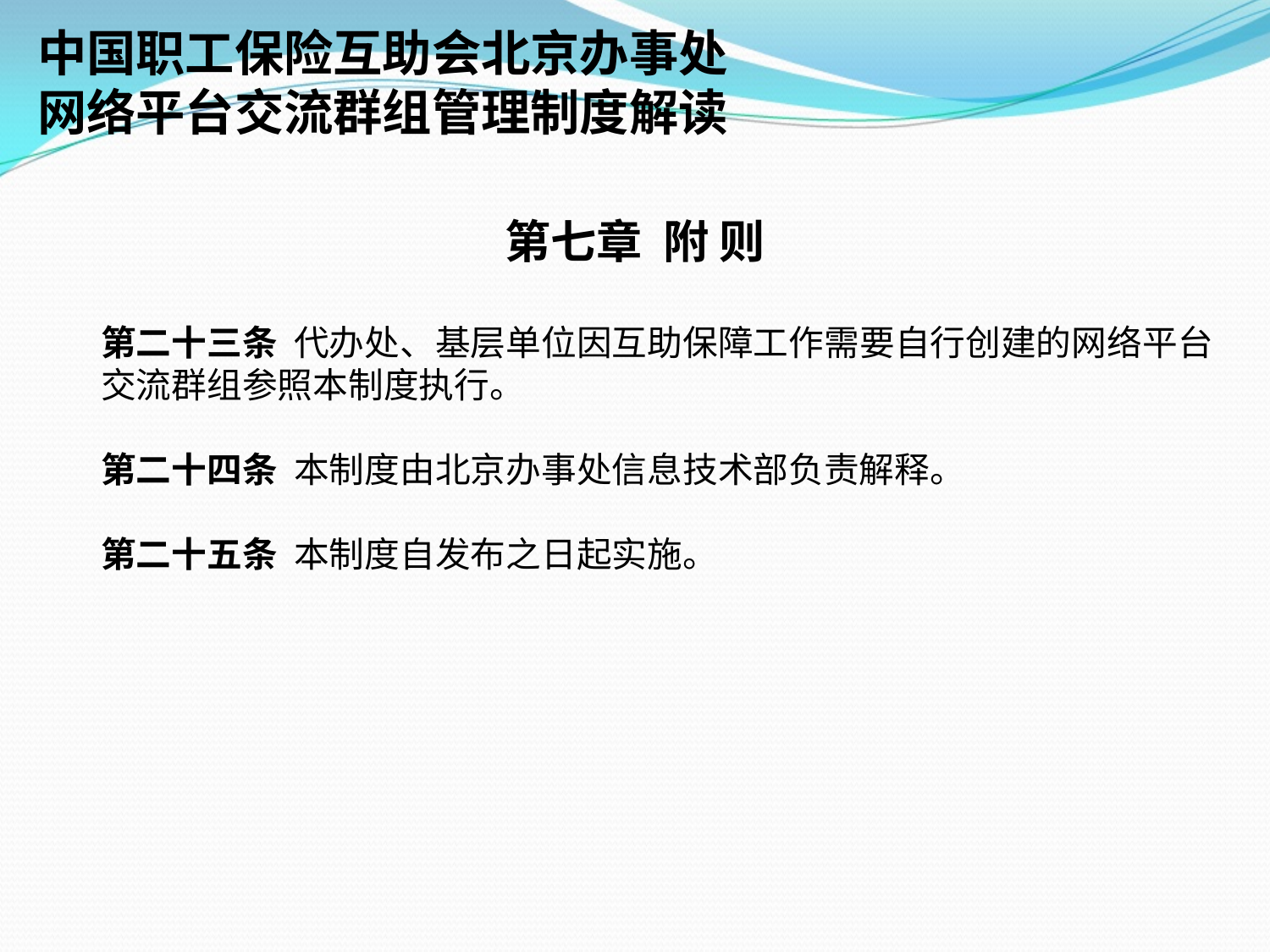

中国职工保险互助会北京办事处
网络平台交流群组管理制度解读
第七章  附 则

第二十三条  代办处、基层单位因互助保障工作需要自行创建的网络平台交流群组参照本制度执行。

第二十四条  本制度由北京办事处信息技术部负责解释。

第二十五条  本制度自发布之日起实施。